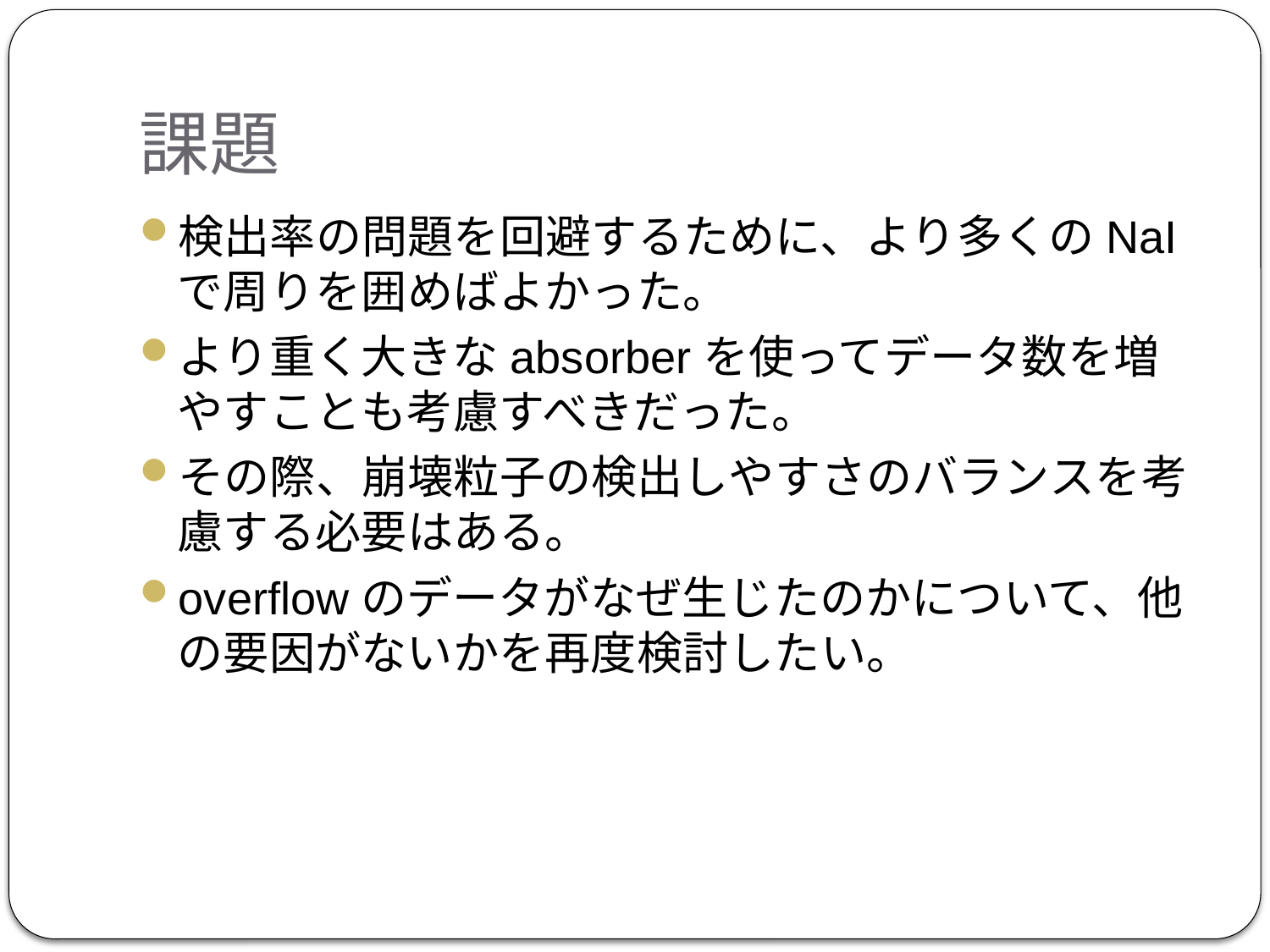

# 課題
検出率の問題を回避するために、より多くのNaIで周りを囲めばよかった。
より重く大きなabsorberを使ってデータ数を増やすことも考慮すべきだった。
その際、崩壊粒子の検出しやすさのバランスを考慮する必要はある。
overflowのデータがなぜ生じたのかについて、他の要因がないかを再度検討したい。